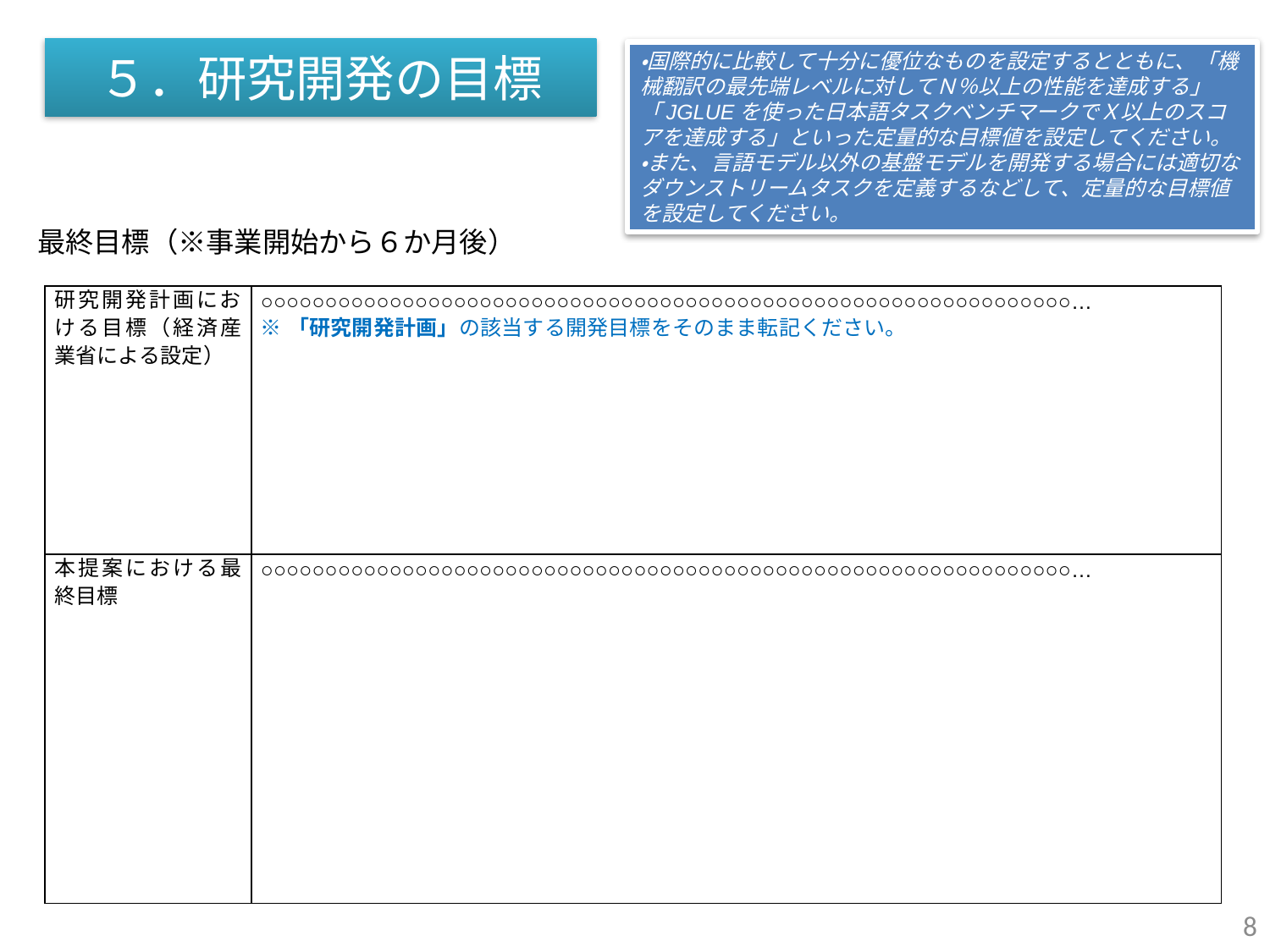

# ５．研究開発の目標
・国際的に比較して十分に優位なものを設定するとともに、「機械翻訳の最先端レベルに対してＮ％以上の性能を達成する」「JGLUEを使った日本語タスクベンチマークでＸ以上のスコアを達成する」といった定量的な目標値を設定してください。
・また、言語モデル以外の基盤モデルを開発する場合には適切なダウンストリームタスクを定義するなどして、定量的な目標値を設定してください。
最終目標（※事業開始から６か月後）
| 研究開発計画における目標（経済産業省による設定） | ○○○○○○○○○○○○○○○○○○○○○○○○○○○○○○○○○○○○○○○○○○○○○○○○○○○○○○○○○○○○○○○… ※「研究開発計画」の該当する開発目標をそのまま転記ください。 |
| --- | --- |
| 本提案における最終目標 | ○○○○○○○○○○○○○○○○○○○○○○○○○○○○○○○○○○○○○○○○○○○○○○○○○○○○○○○○○○○○○○○… |
8